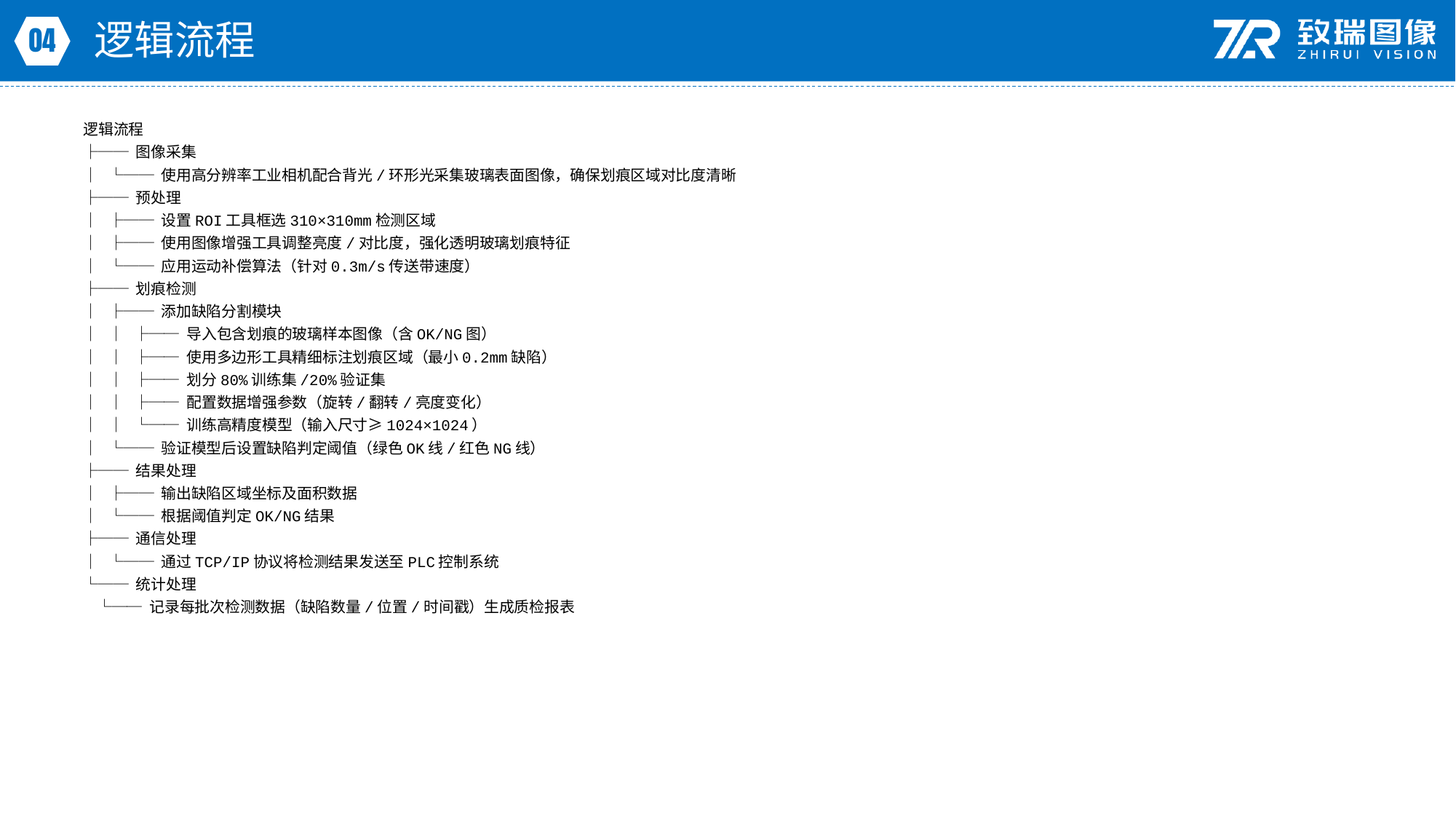

逻辑流程
04

逻辑流程
├── 图像采集
│   └── 使用高分辨率工业相机配合背光/环形光采集玻璃表面图像，确保划痕区域对比度清晰
├── 预处理
│   ├── 设置ROI工具框选310×310mm检测区域
│   ├── 使用图像增强工具调整亮度/对比度，强化透明玻璃划痕特征
│   └── 应用运动补偿算法（针对0.3m/s传送带速度）
├── 划痕检测
│   ├── 添加缺陷分割模块
│   │   ├── 导入包含划痕的玻璃样本图像（含OK/NG图）
│   │   ├── 使用多边形工具精细标注划痕区域（最小0.2mm缺陷）
│   │   ├── 划分80%训练集/20%验证集
│   │   ├── 配置数据增强参数（旋转/翻转/亮度变化）
│   │   └── 训练高精度模型（输入尺寸≥1024×1024）
│   └── 验证模型后设置缺陷判定阈值（绿色OK线/红色NG线）
├── 结果处理
│   ├── 输出缺陷区域坐标及面积数据
│   └── 根据阈值判定OK/NG结果
├── 通信处理
│   └── 通过TCP/IP协议将检测结果发送至PLC控制系统
└── 统计处理
    └── 记录每批次检测数据（缺陷数量/位置/时间戳）生成质检报表